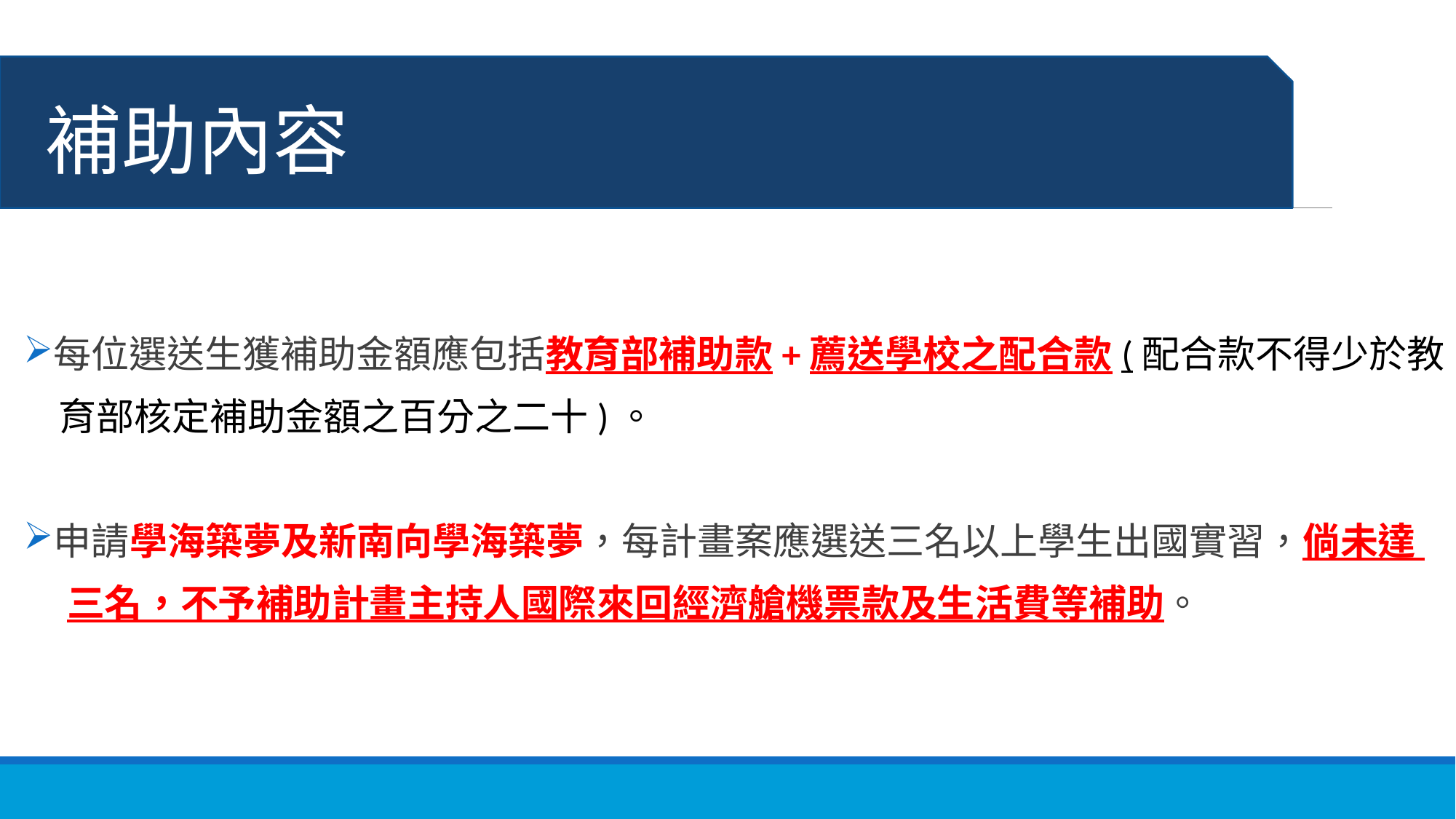

補助內容

每位選送生獲補助金額應包括教育部補助款+薦送學校之配合款(配合款不得少於教
   育部核定補助金額之百分之二十)。

申請學海築夢及新南向學海築夢，每計畫案應選送三名以上學生出國實習，倘未達
    三名，不予補助計畫主持人國際來回經濟艙機票款及生活費等補助。